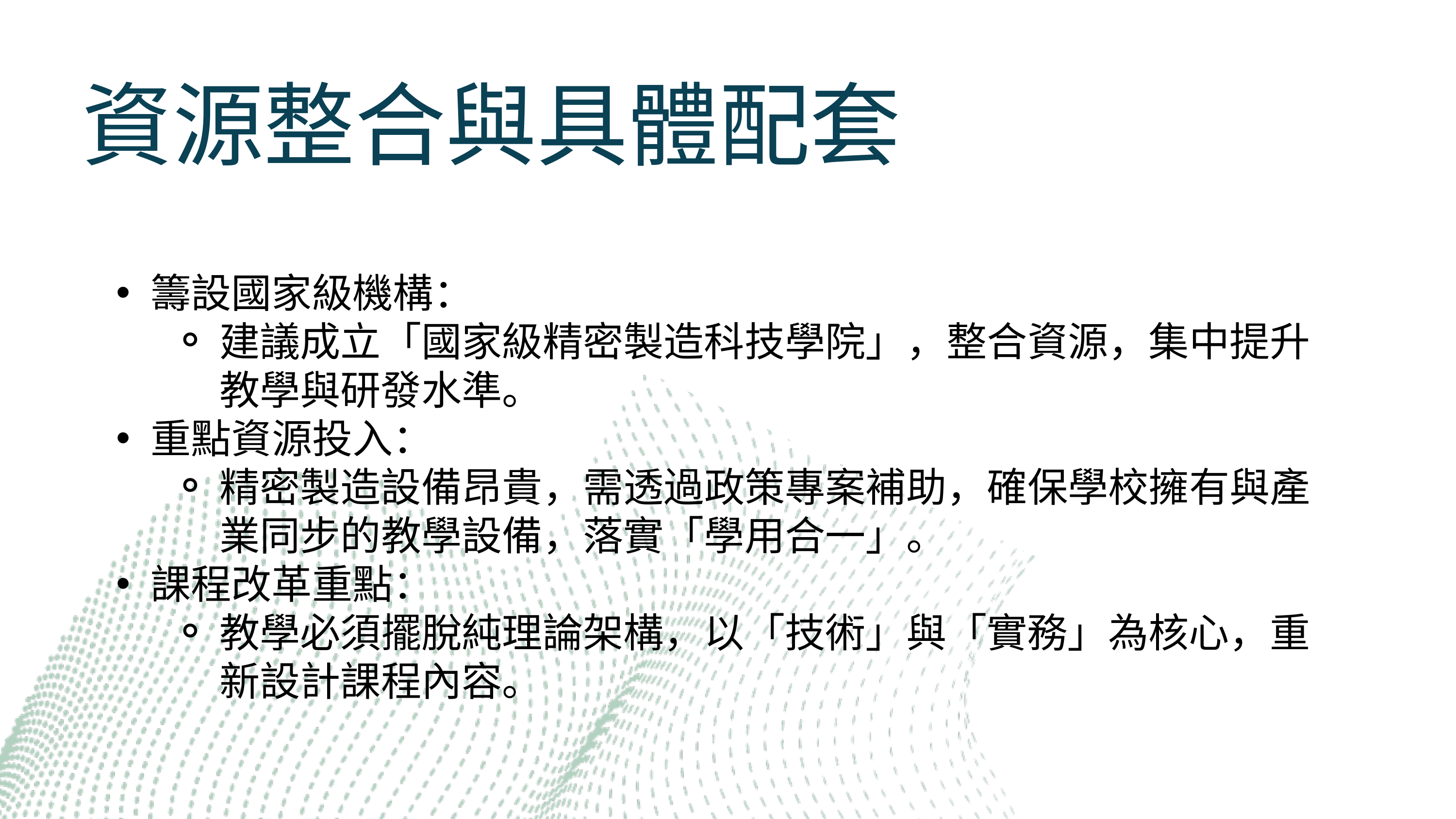

資源整合與具體配套
籌設國家級機構：
建議成立「國家級精密製造科技學院」，整合資源，集中提升教學與研發水準。
重點資源投入：
精密製造設備昂貴，需透過政策專案補助，確保學校擁有與產業同步的教學設備，落實「學用合一」。
課程改革重點：
教學必須擺脫純理論架構，以「技術」與「實務」為核心，重新設計課程內容。